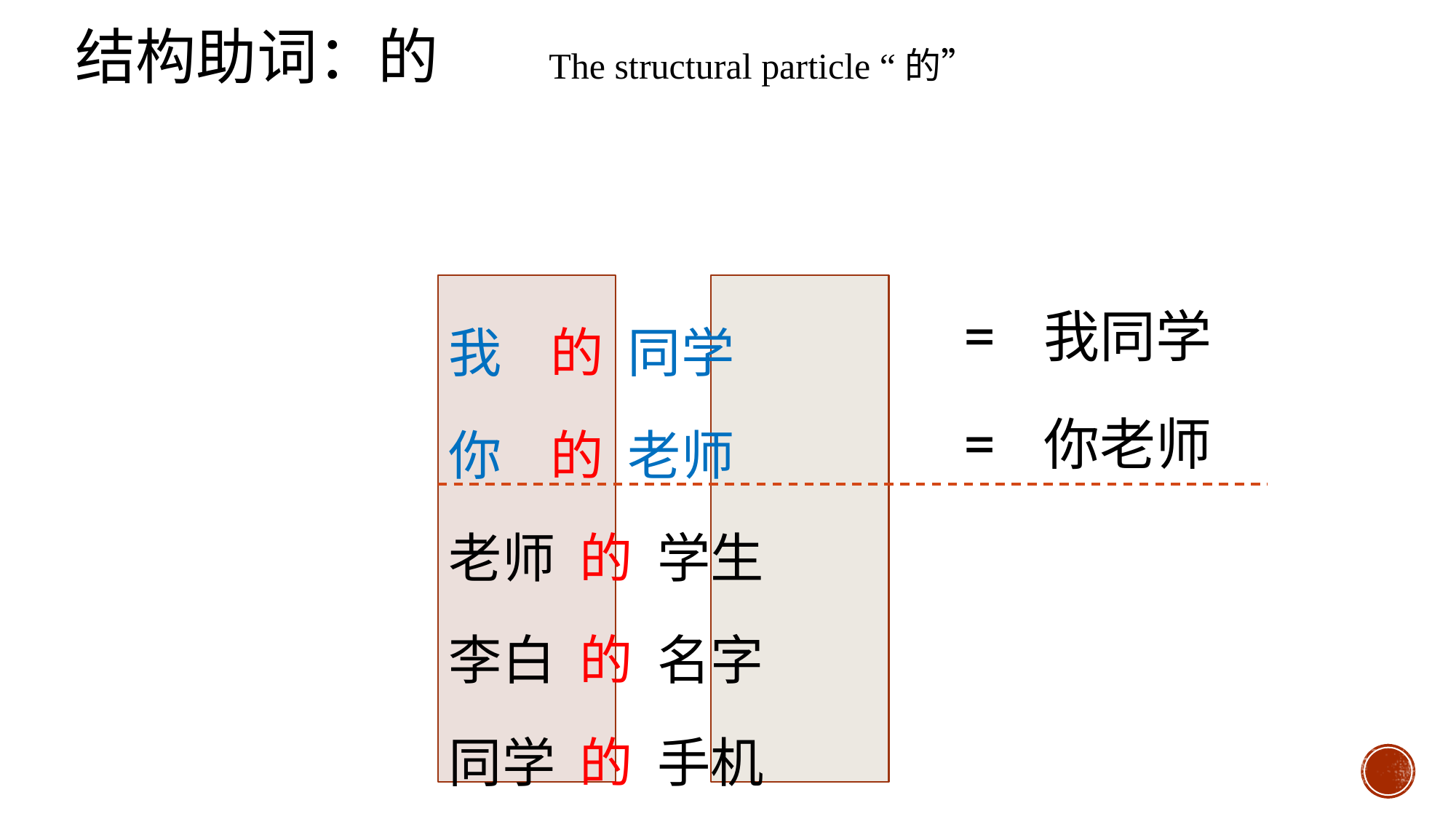

结构助词：的       The structural particle “的”
= 我同学
= 你老师

我    的  同学
你    的  老师
老师  的  学生
李白  的  名字
同学  的  手机